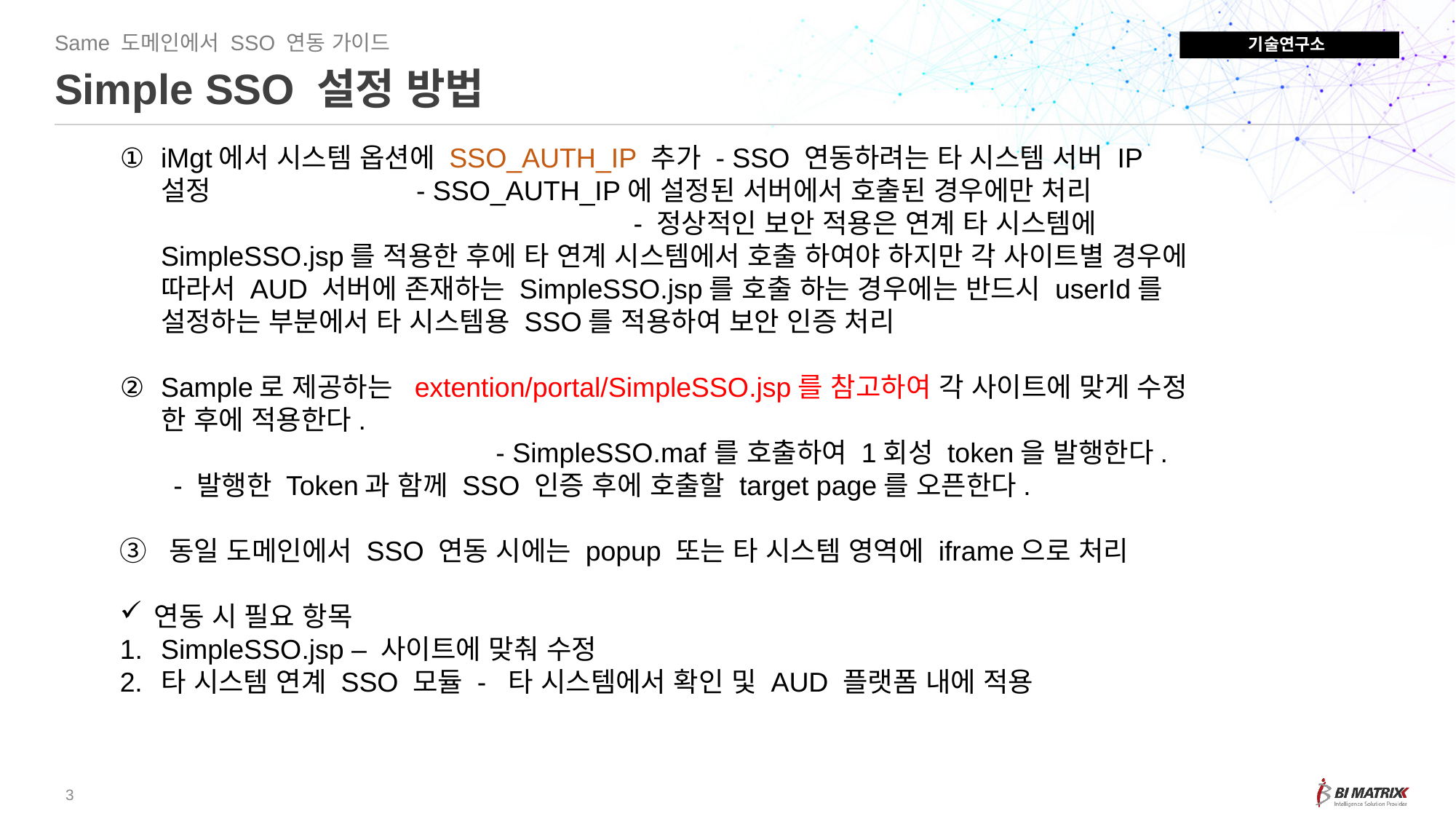

Same 도메인에서 SSO 연동 가이드
기술연구소
Simple SSO 설정 방법
iMgt에서 시스템 옵션에 SSO_AUTH_IP 추가 - SSO 연동하려는 타 시스템 서버 IP 설정                          - SSO_AUTH_IP에 설정된 서버에서 호출된 경우에만 처리                                                                            - 정상적인 보안 적용은 연계 타 시스템에 SimpleSSO.jsp를 적용한 후에 타 연계 시스템에서 호출 하여야 하지만 각 사이트별 경우에 따라서 AUD 서버에 존재하는 SimpleSSO.jsp를 호출 하는 경우에는 반드시 userId를 설정하는 부분에서 타 시스템용 SSO를 적용하여 보안 인증 처리

Sample로 제공하는  extention/portal/SimpleSSO.jsp를 참고하여 각 사이트에 맞게 수정  한 후에 적용한다.                                                                                                                                                          - SimpleSSO.maf를 호출하여 1회성 token을 발행한다.
       - 발행한 Token과 함께 SSO 인증 후에 호출할 target page를 오픈한다.

③  동일 도메인에서 SSO 연동 시에는 popup 또는 타 시스템 영역에 iframe으로 처리

연동 시 필요 항목
SimpleSSO.jsp – 사이트에 맞춰 수정
타 시스템 연계 SSO 모듈 -  타 시스템에서 확인 및 AUD 플랫폼 내에 적용

3